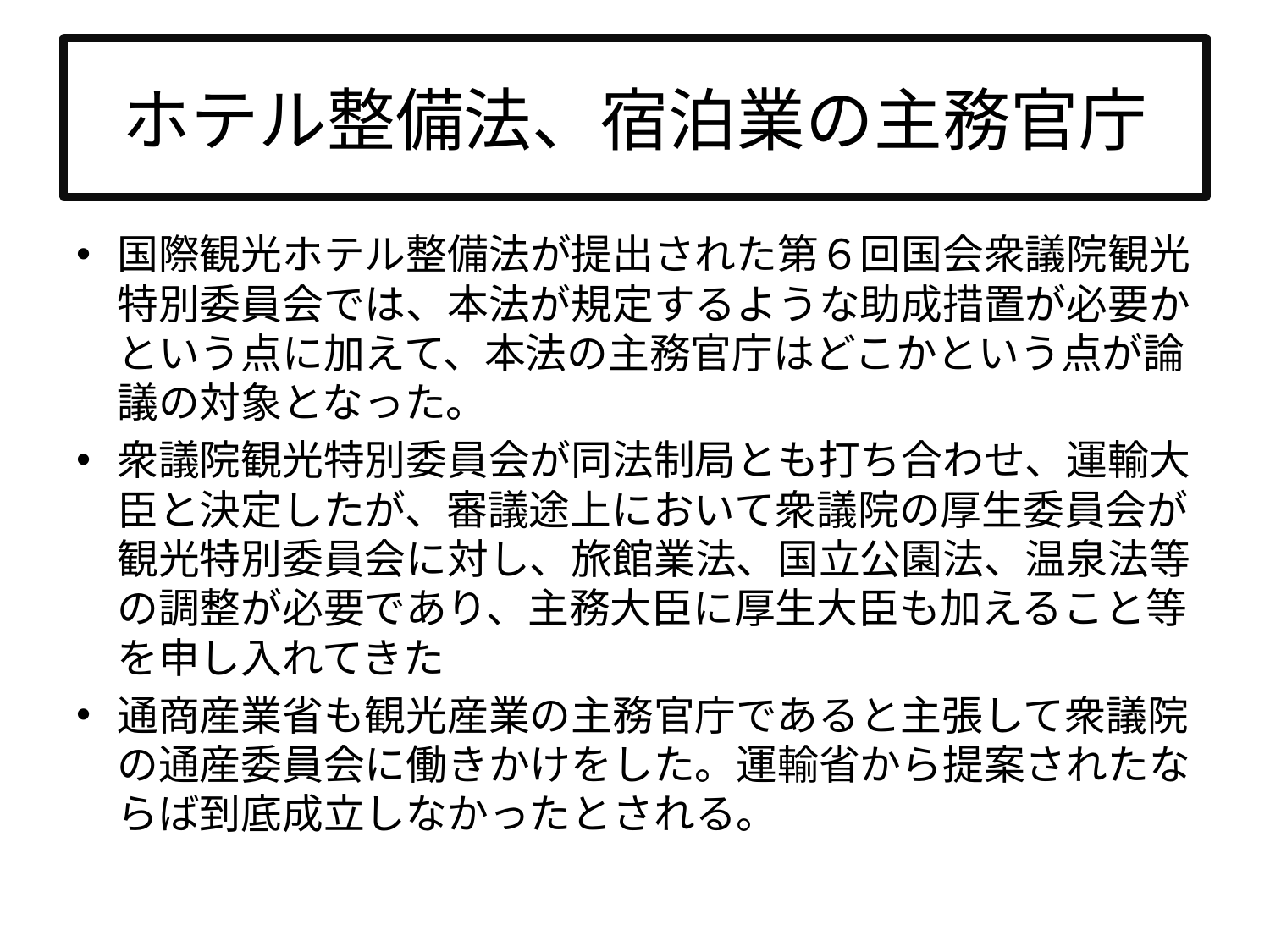

# ホテル整備法、宿泊業の主務官庁
国際観光ホテル整備法が提出された第６回国会衆議院観光特別委員会では、本法が規定するような助成措置が必要かという点に加えて、本法の主務官庁はどこかという点が論議の対象となった。
衆議院観光特別委員会が同法制局とも打ち合わせ、運輸大臣と決定したが、審議途上において衆議院の厚生委員会が観光特別委員会に対し、旅館業法、国立公園法、温泉法等の調整が必要であり、主務大臣に厚生大臣も加えること等を申し入れてきた
通商産業省も観光産業の主務官庁であると主張して衆議院の通産委員会に働きかけをした。運輸省から提案されたならば到底成立しなかったとされる。